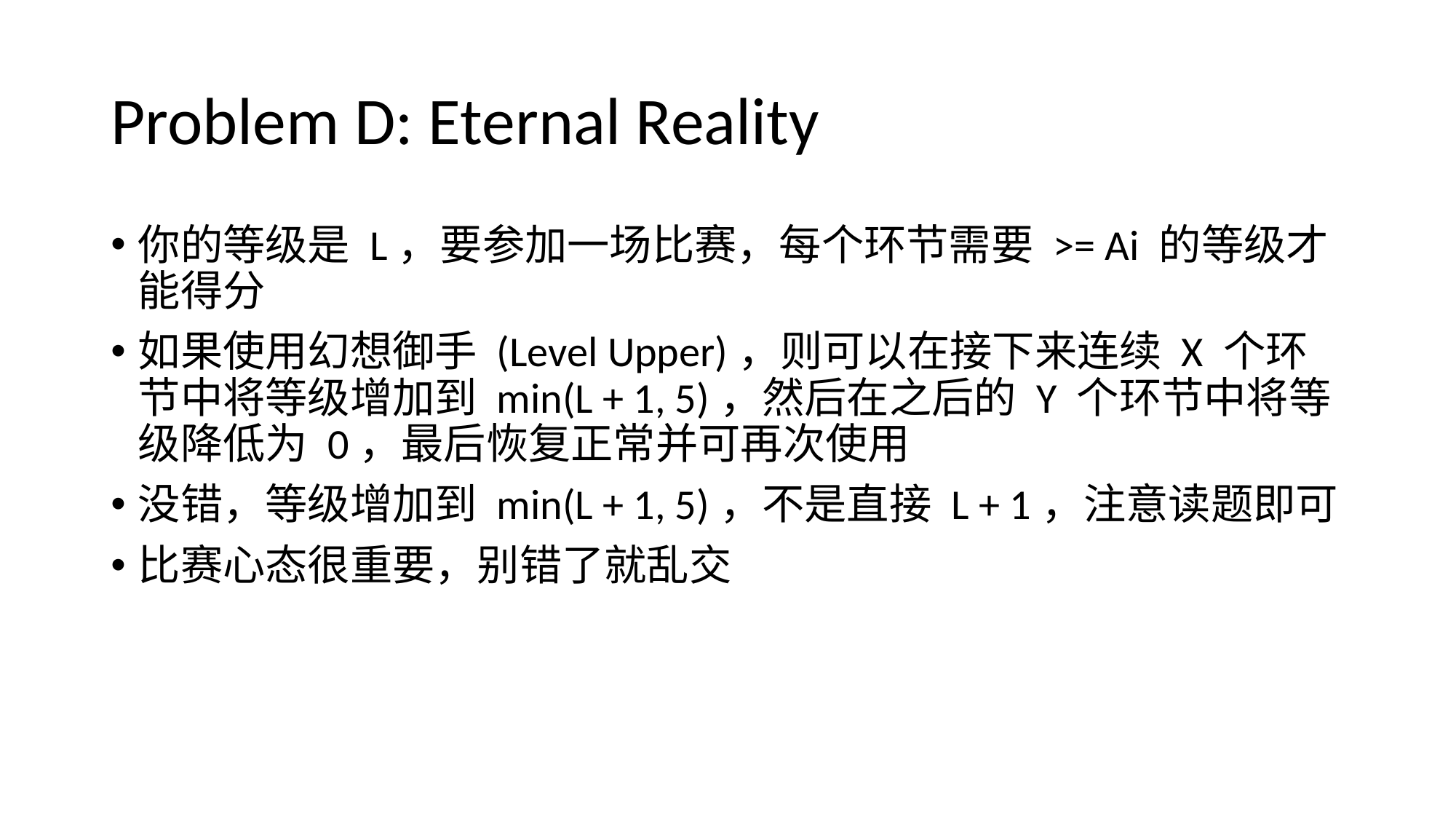

# Problem D: Eternal Reality
你的等级是 L，要参加一场比赛，每个环节需要 >= Ai 的等级才能得分
如果使用幻想御手 (Level Upper)，则可以在接下来连续 X 个环节中将等级增加到 min(L + 1, 5)，然后在之后的 Y 个环节中将等级降低为 0，最后恢复正常并可再次使用
没错，等级增加到 min(L + 1, 5)，不是直接 L + 1，注意读题即可
比赛心态很重要，别错了就乱交